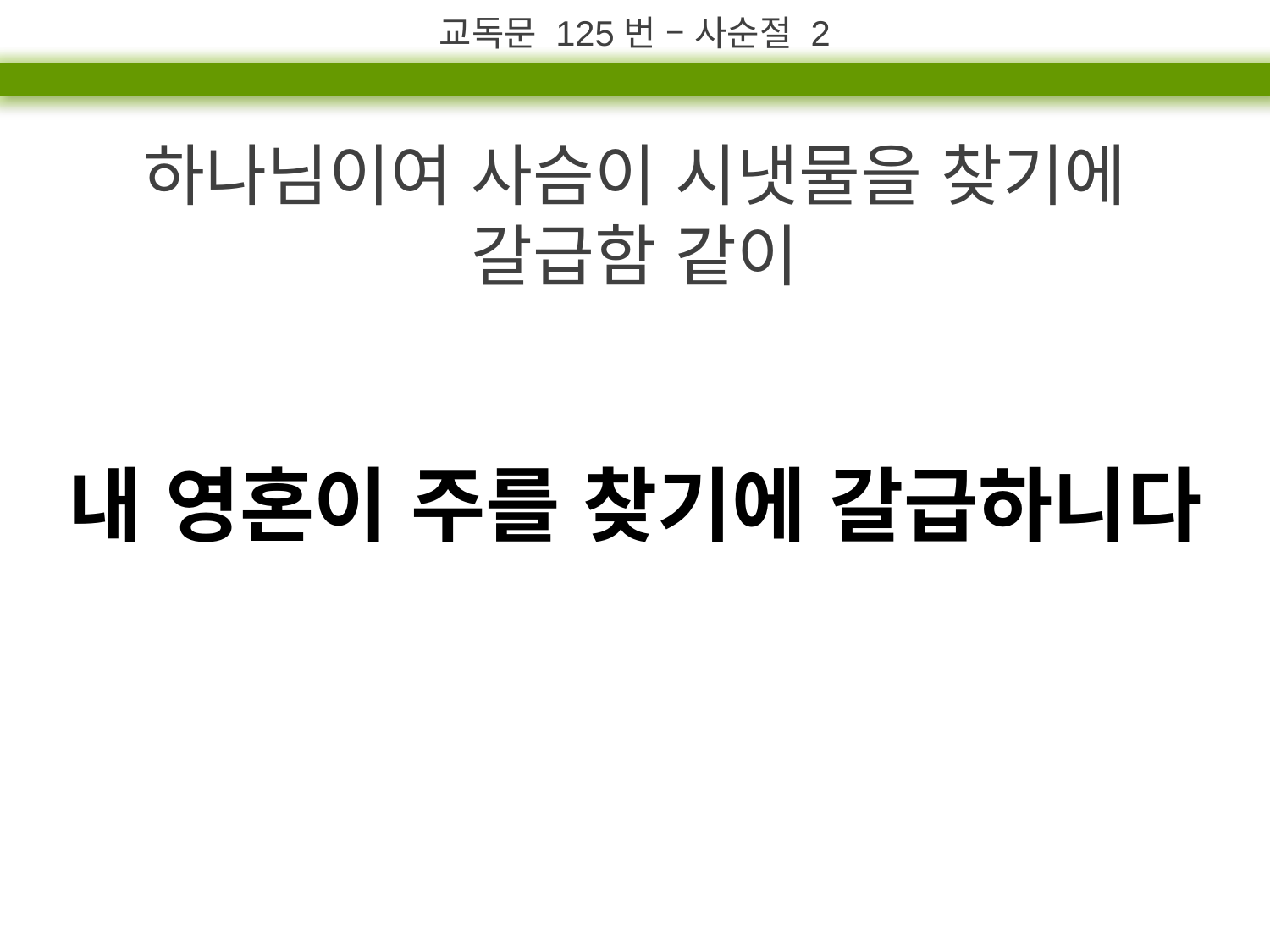

교독문 125번 – 사순절 2

하나님이여 사슴이 시냇물을 찾기에
갈급함 같이
내 영혼이 주를 찾기에 갈급하니다